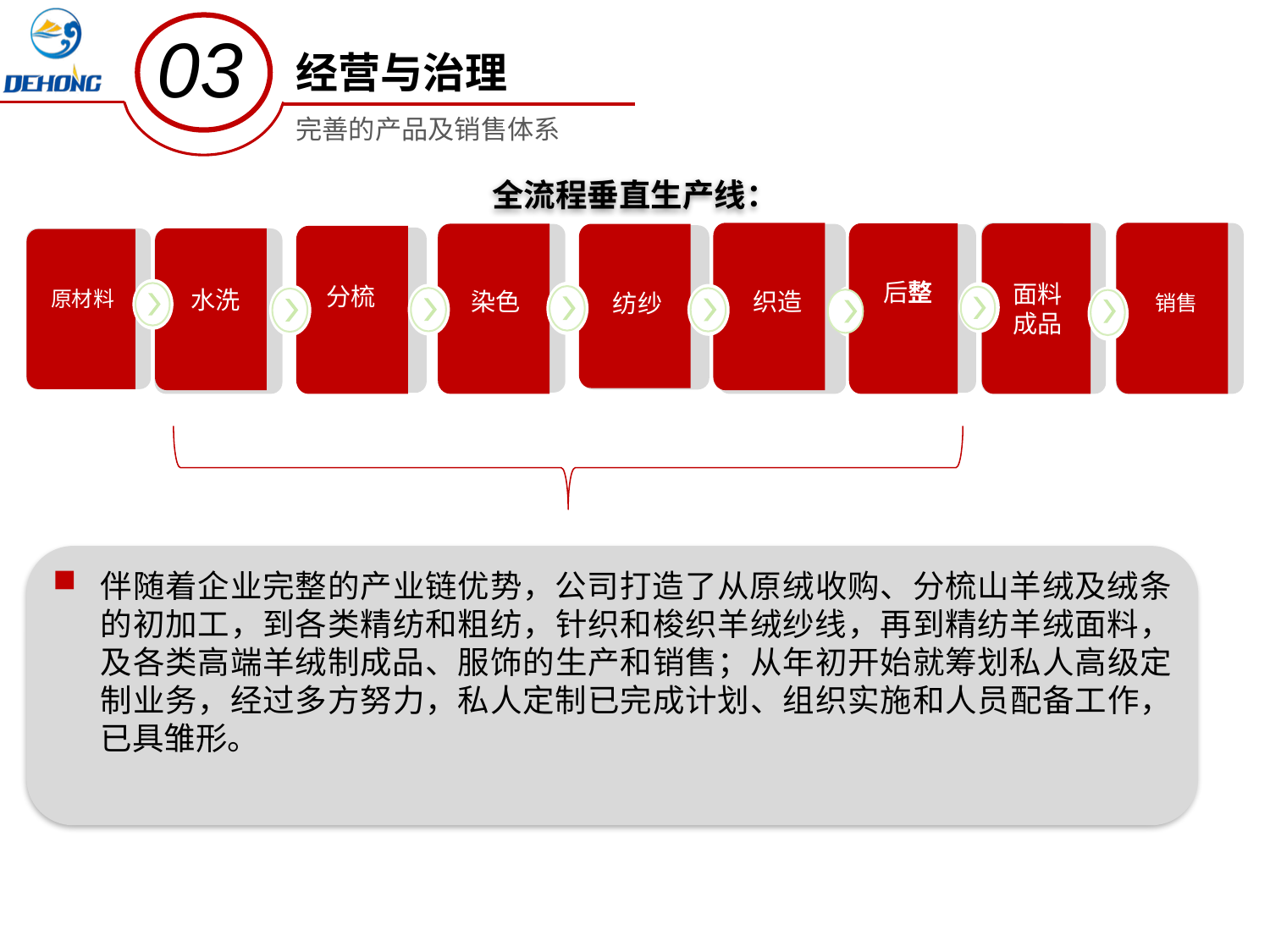

03
经营与治理

完善的产品及销售体系

全流程垂直生产线：

销售

面料成品

染色

原材料

后整
分梳
水洗
织造

纺纱

伴随着企业完整的产业链优势，公司打造了从原绒收购、分梳山羊绒及绒条的初加工，到各类精纺和粗纺，针织和梭织羊绒纱线，再到精纺羊绒面料，及各类高端羊绒制成品、服饰的生产和销售；从年初开始就筹划私人高级定制业务，经过多方努力，私人定制已完成计划、组织实施和人员配备工作，已具雏形。